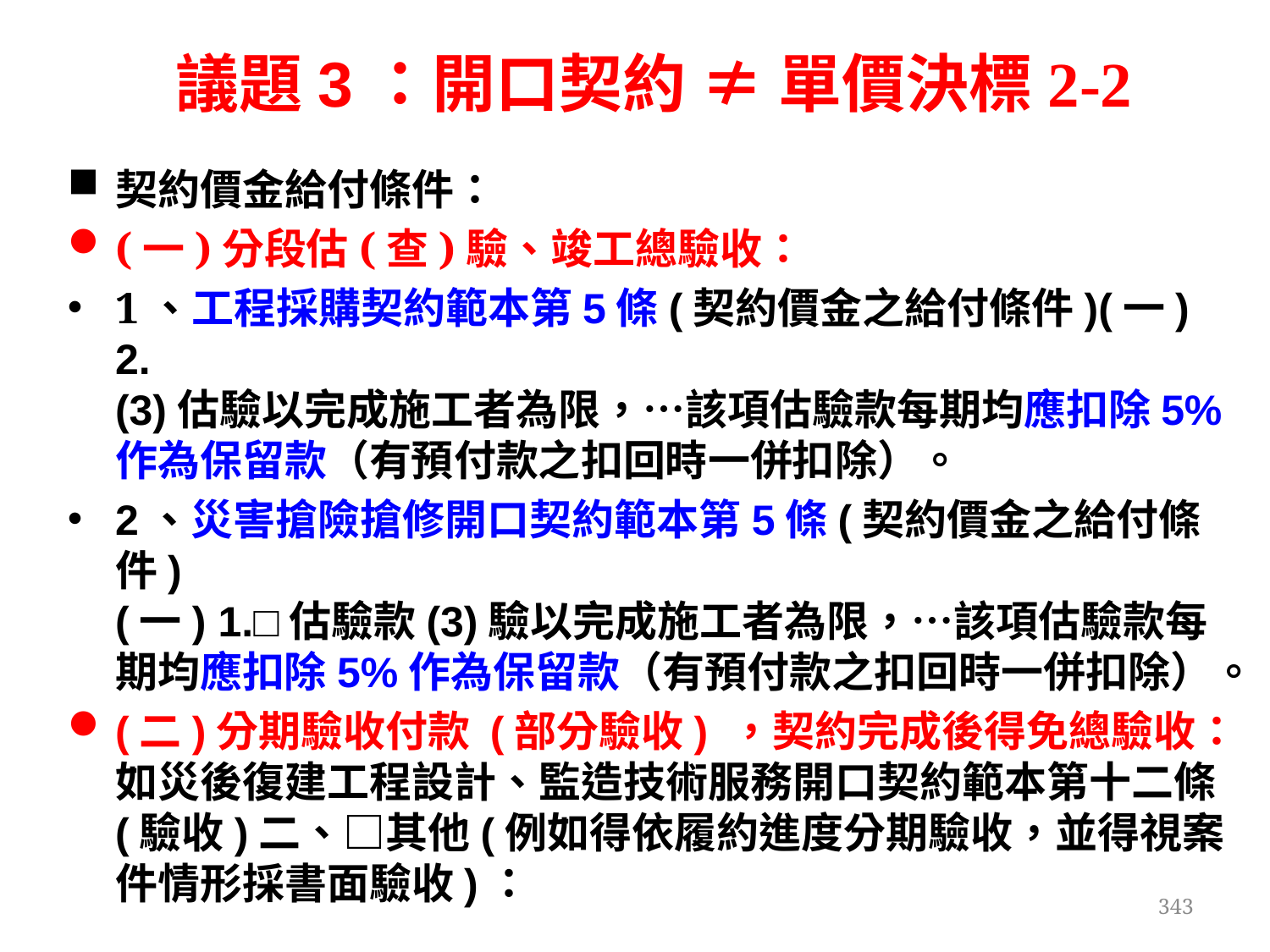

議題3：開口契約 ≠ 單價決標2-2
#
契約價金給付條件：
(一)分段估(查)驗、竣工總驗收：
1、工程採購契約範本第5條(契約價金之給付條件)(一) 2.
(3)估驗以完成施工者為限，…該項估驗款每期均應扣除5%作為保留款（有預付款之扣回時一併扣除）。
2、災害搶險搶修開口契約範本第5條(契約價金之給付條件)
(一) 1.□估驗款(3)驗以完成施工者為限，…該項估驗款每期均應扣除5%作為保留款（有預付款之扣回時一併扣除）。
(二)分期驗收付款 (部分驗收) ，契約完成後得免總驗收：如災後復建工程設計、監造技術服務開口契約範本第十二條(驗收)二、□其他(例如得依履約進度分期驗收，並得視案件情形採書面驗收)：
343